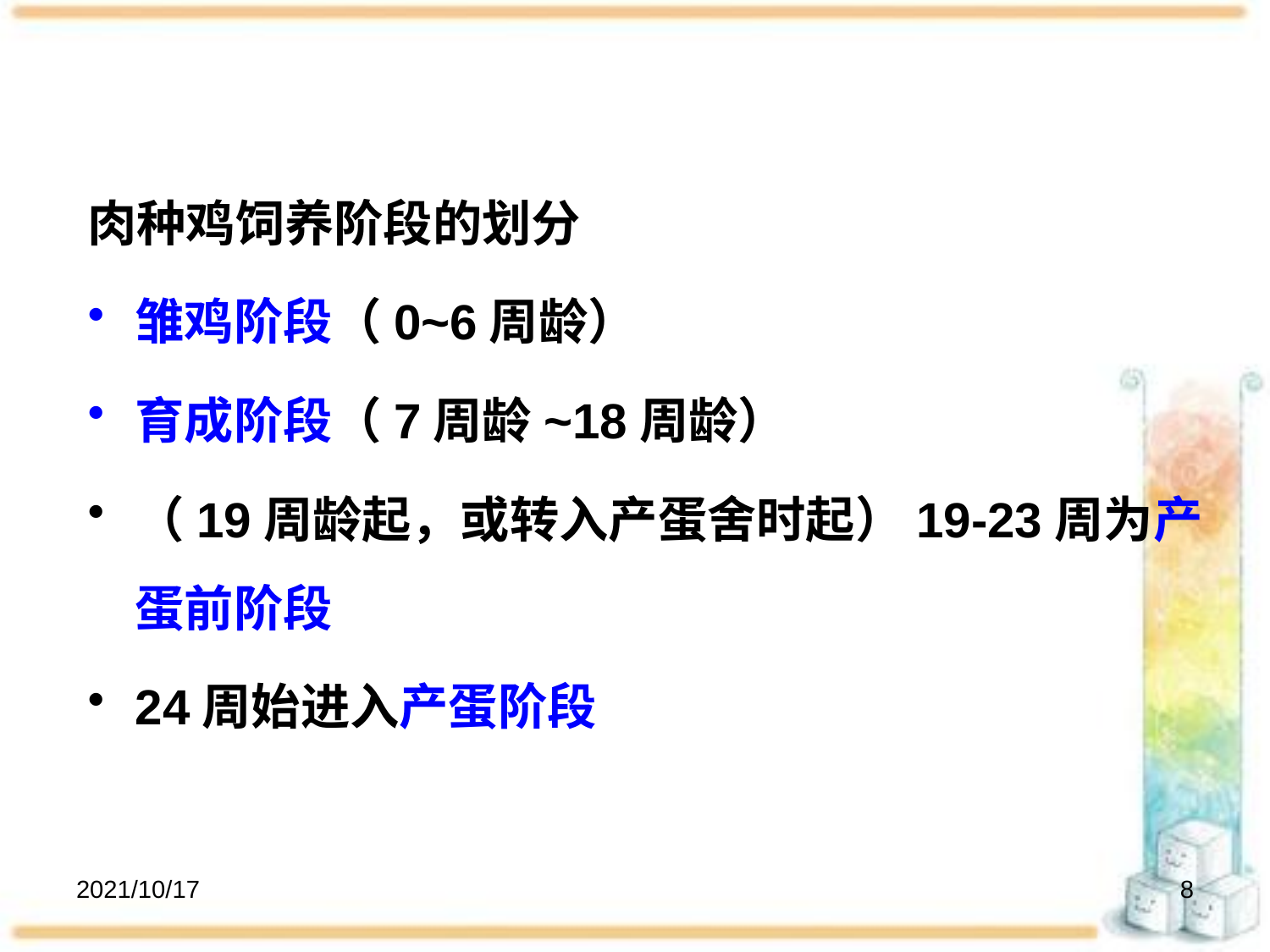

肉种鸡饲养阶段的划分
雏鸡阶段（0~6周龄）
育成阶段（7周龄~18周龄）
（19周龄起，或转入产蛋舍时起）19-23周为产蛋前阶段
24周始进入产蛋阶段
2021/10/17
8